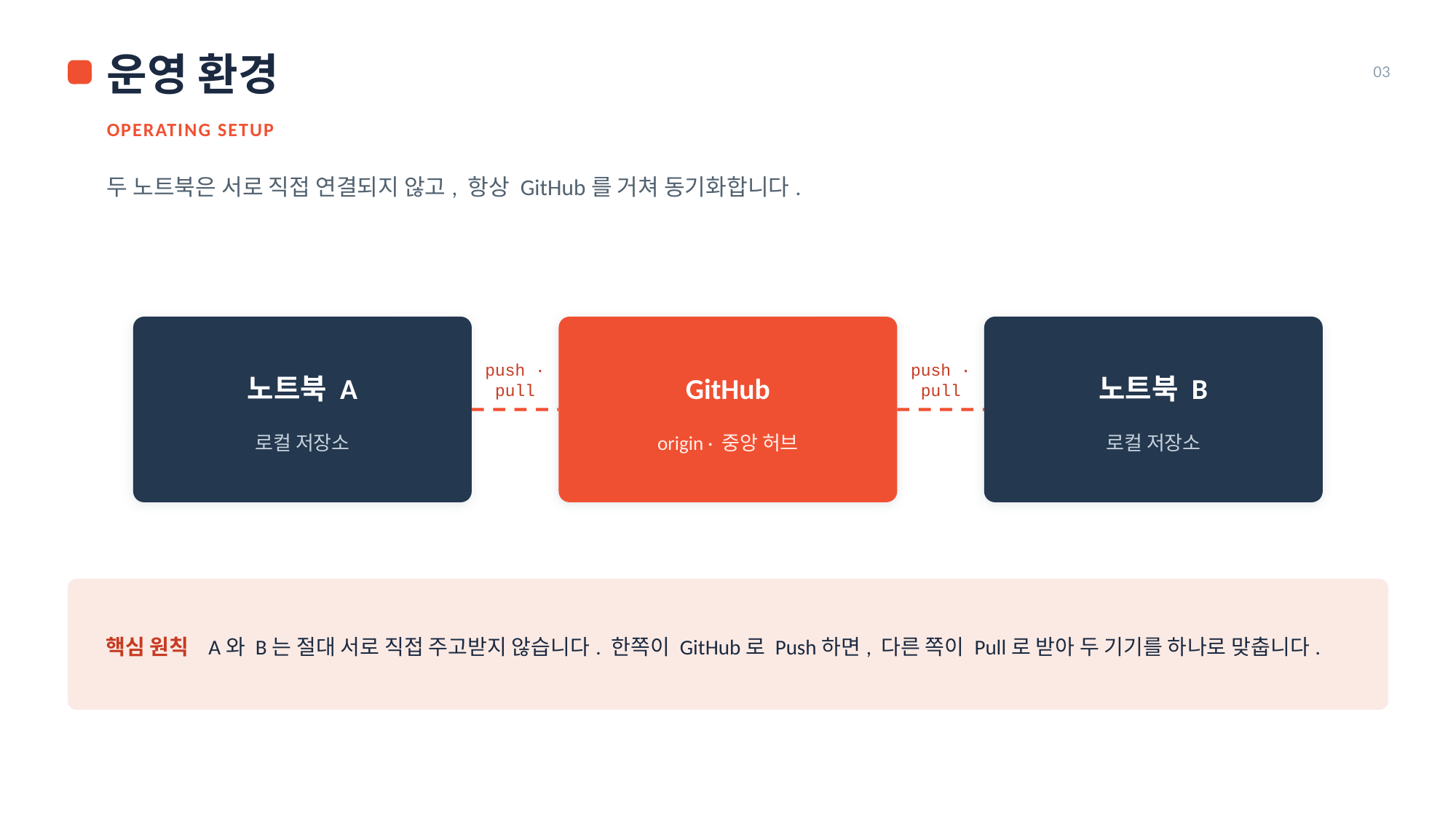

운영 환경
03

OPERATING SETUP
두 노트북은 서로 직접 연결되지 않고, 항상 GitHub를 거쳐 동기화합니다.

노트북 A
push · pull
GitHub
push · pull
노트북 B

로컬 저장소
origin · 중앙 허브
로컬 저장소

핵심 원칙   A와 B는 절대 서로 직접 주고받지 않습니다. 한쪽이 GitHub로 Push하면, 다른 쪽이 Pull로 받아 두 기기를 하나로 맞춥니다.